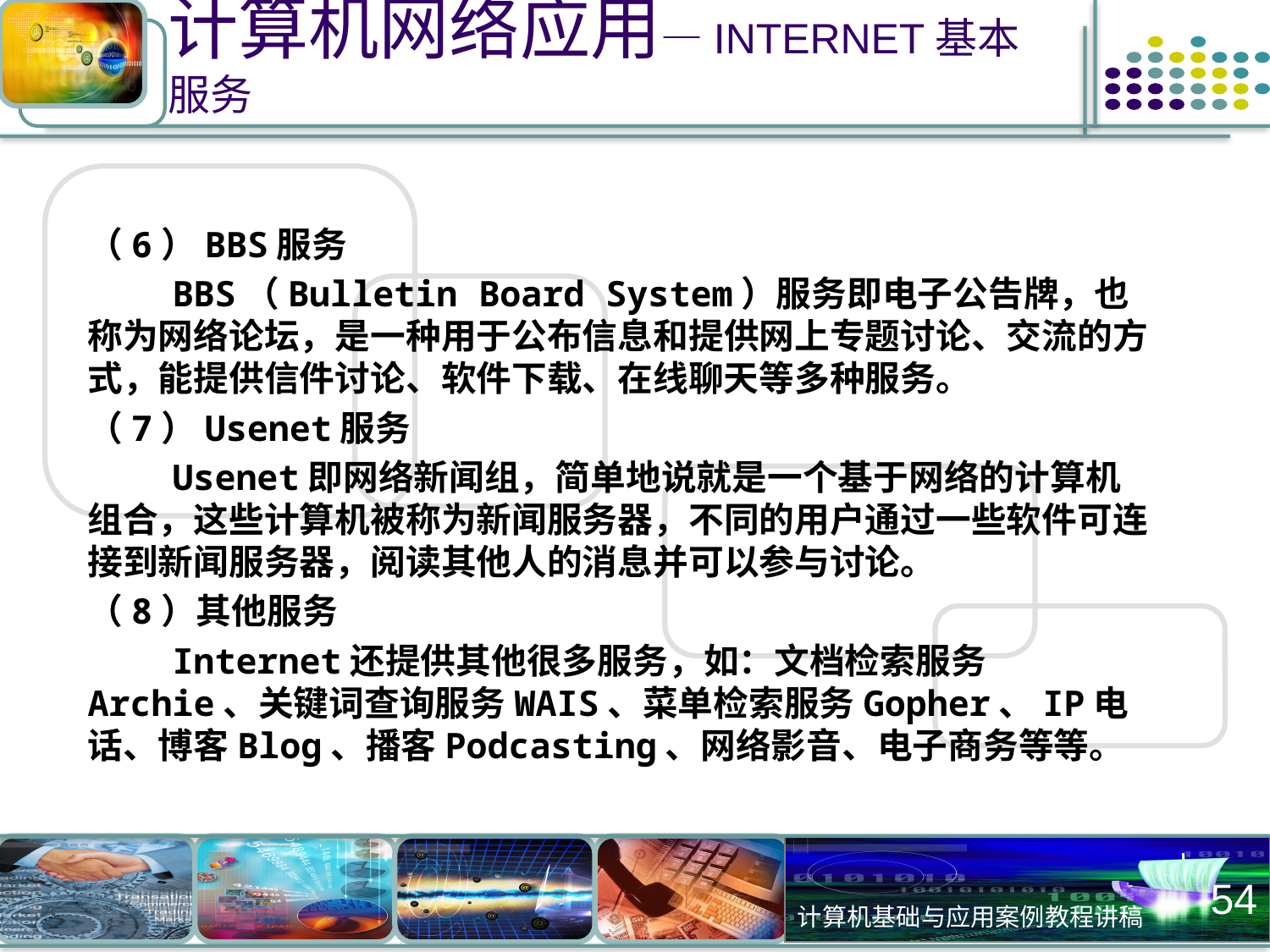

# 计算机网络应用—INTERNET基本服务
（6）BBS服务
    BBS（Bulletin Board System）服务即电子公告牌，也称为网络论坛，是一种用于公布信息和提供网上专题讨论、交流的方式，能提供信件讨论、软件下载、在线聊天等多种服务。
（7）Usenet服务
    Usenet即网络新闻组，简单地说就是一个基于网络的计算机组合，这些计算机被称为新闻服务器，不同的用户通过一些软件可连接到新闻服务器，阅读其他人的消息并可以参与讨论。
（8）其他服务
    Internet还提供其他很多服务，如：文档检索服务Archie、关键词查询服务WAIS、菜单检索服务Gopher、IP电话、博客Blog、播客Podcasting、网络影音、电子商务等等。

54